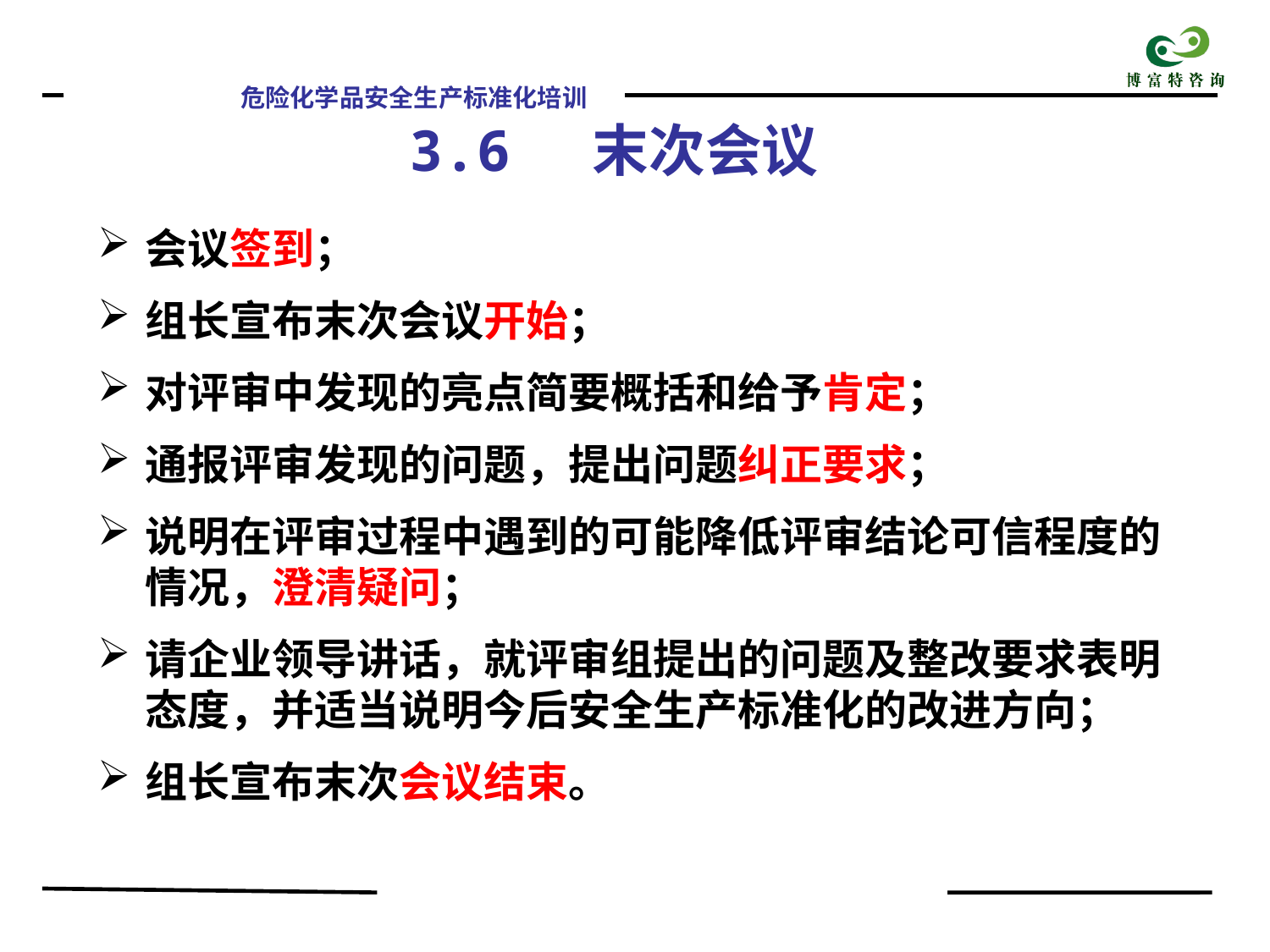

3.6  末次会议
会议签到；
组长宣布末次会议开始；
对评审中发现的亮点简要概括和给予肯定；
通报评审发现的问题，提出问题纠正要求；
说明在评审过程中遇到的可能降低评审结论可信程度的情况，澄清疑问；
请企业领导讲话，就评审组提出的问题及整改要求表明态度，并适当说明今后安全生产标准化的改进方向；
组长宣布末次会议结束。